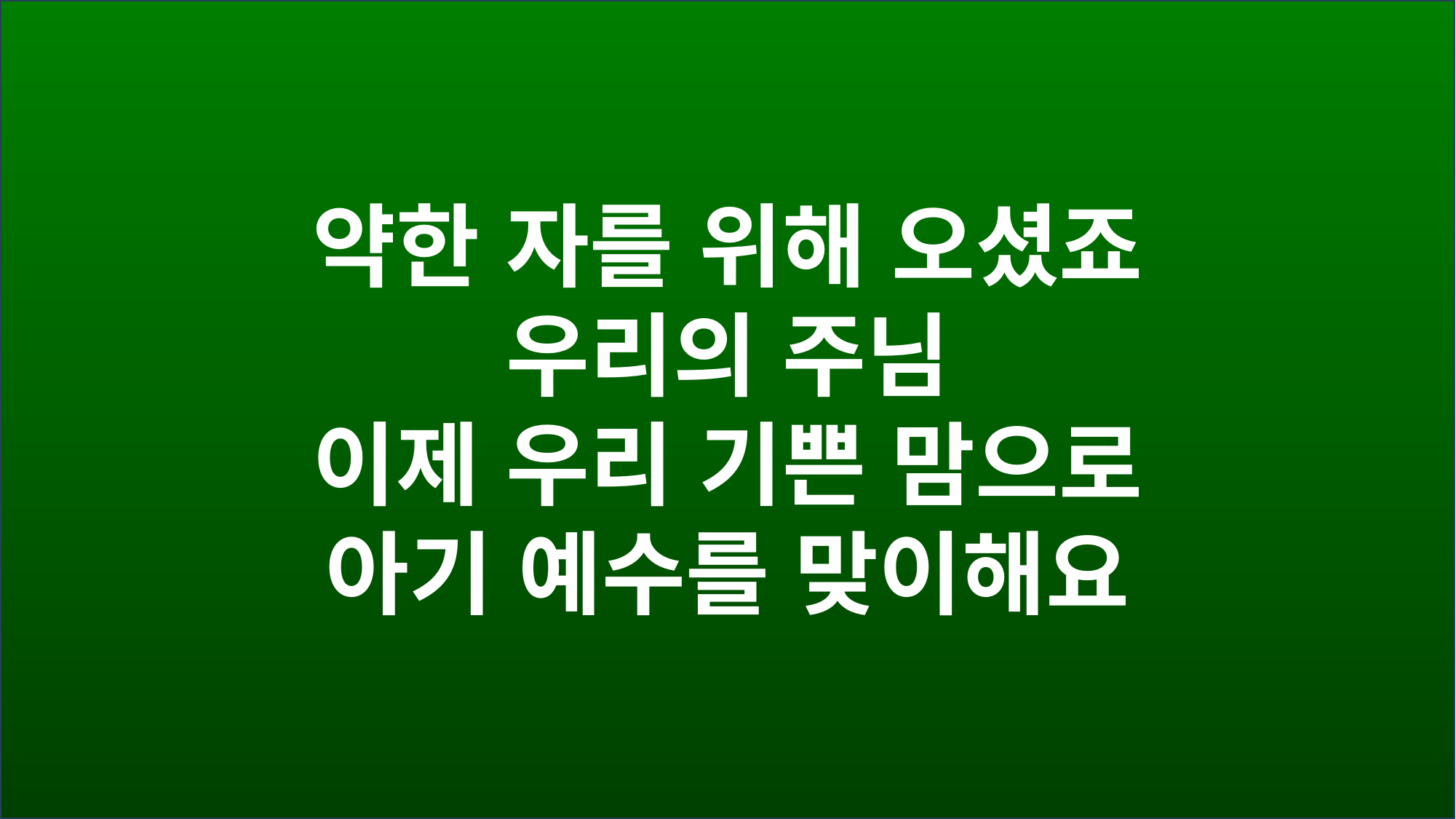

약한 자를 위해 오셨죠
우리의 주님
이제 우리 기쁜 맘으로
아기 예수를 맞이해요
#
찬양해요~

찬양해요~